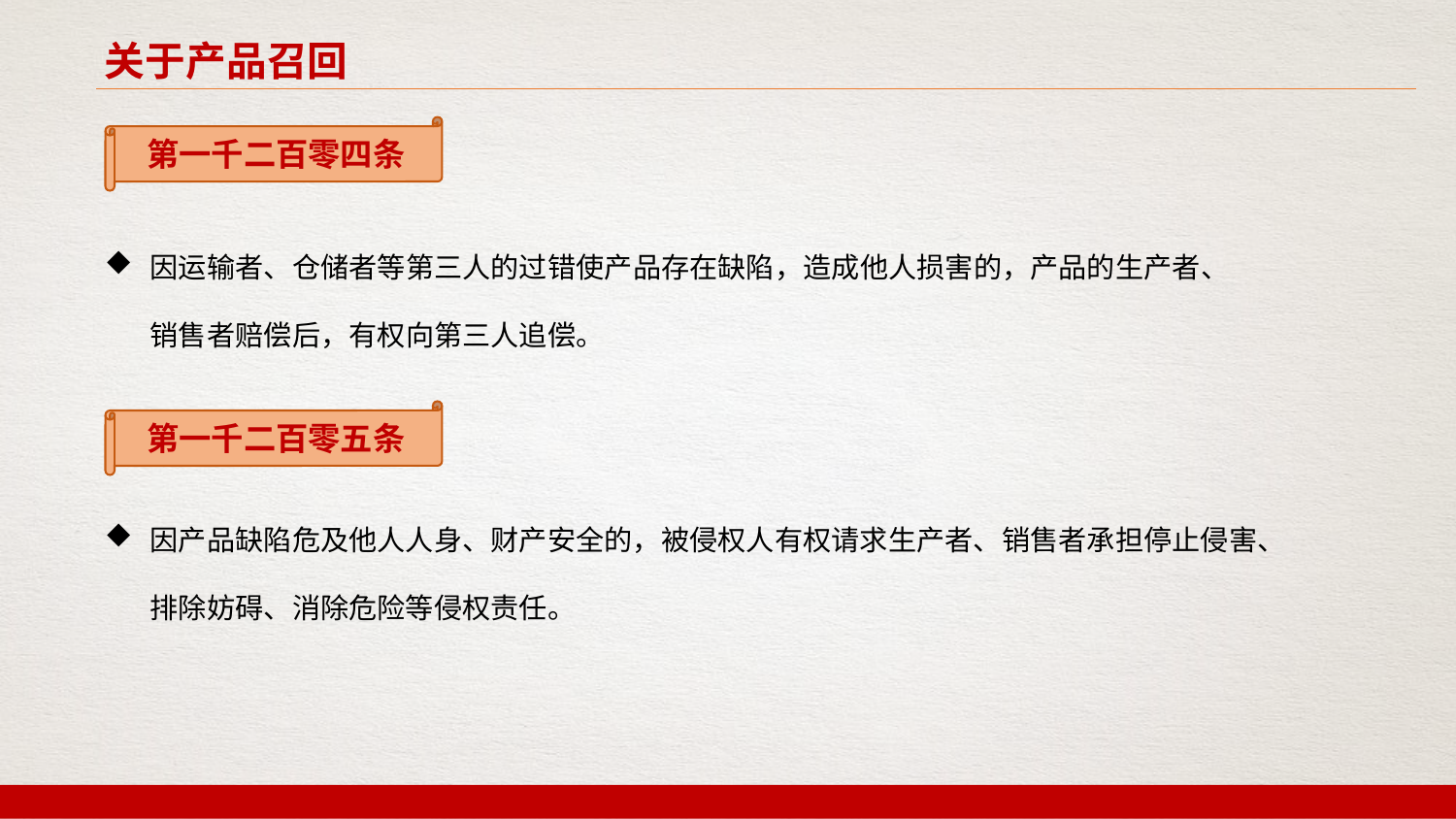

关于产品召回
第一千二百零四条
因运输者、仓储者等第三人的过错使产品存在缺陷，造成他人损害的，产品的生产者、销售者赔偿后，有权向第三人追偿。
第一千二百零五条
因产品缺陷危及他人人身、财产安全的，被侵权人有权请求生产者、销售者承担停止侵害、排除妨碍、消除危险等侵权责任。